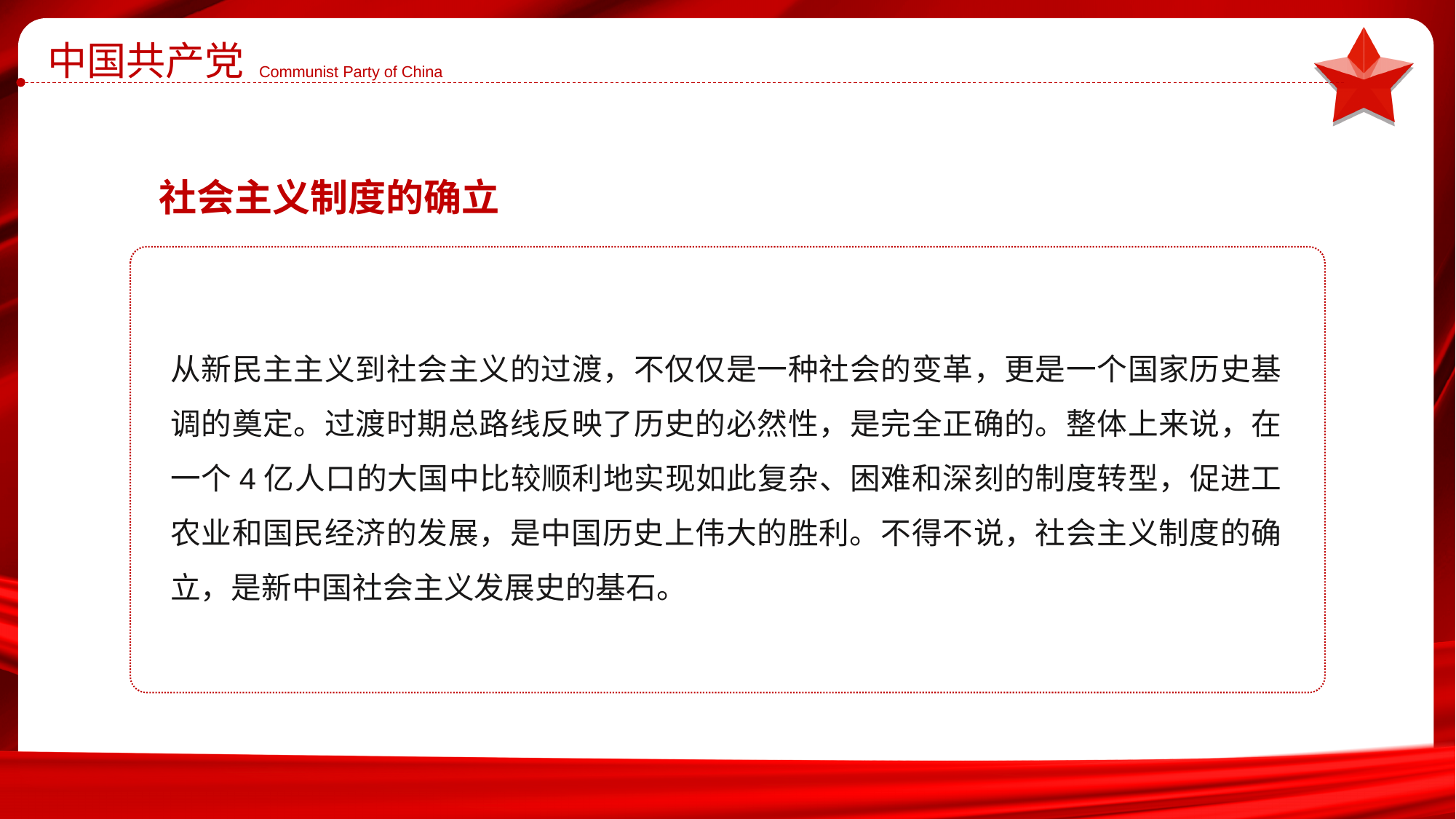

社会主义制度的确立

从新民主主义到社会主义的过渡，不仅仅是一种社会的变革，更是一个国家历史基调的奠定。过渡时期总路线反映了历史的必然性，是完全正确的。整体上来说，在一个4亿人口的大国中比较顺利地实现如此复杂、困难和深刻的制度转型，促进工农业和国民经济的发展，是中国历史上伟大的胜利。不得不说，社会主义制度的确立，是新中国社会主义发展史的基石。